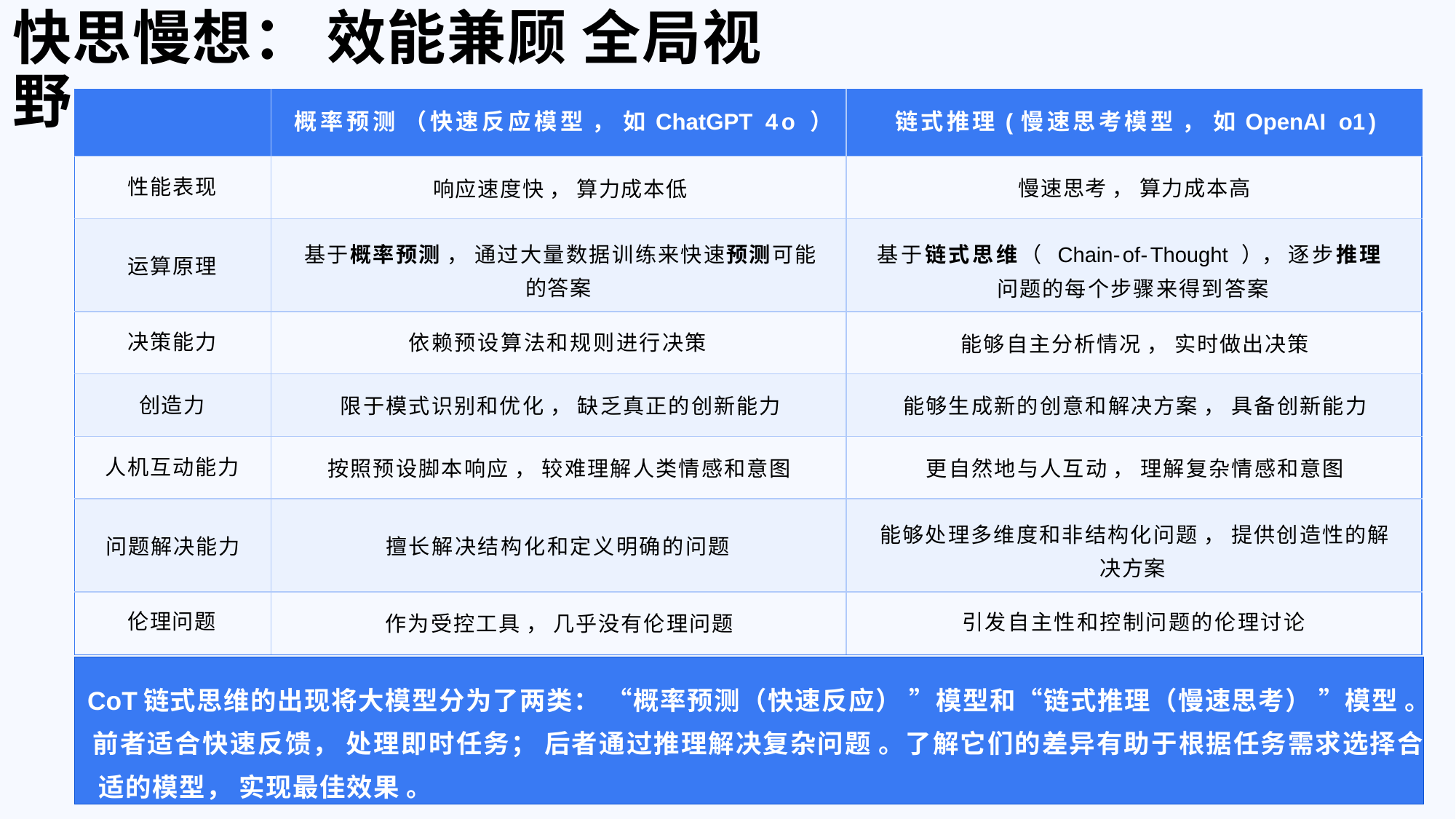

快思慢想： 效能兼顾 全局视野
|  | 概率预测 （快速反应模型 ， 如ChatGPT 4o ） | 链式推理(慢速思考模型 ， 如OpenAI o1) |
| --- | --- | --- |
| 性能表现 | 响应速度快 ， 算力成本低 | 慢速思考 ， 算力成本高 |
| 运算原理 | 基于概率预测 ， 通过大量数据训练来快速预测可能 的答案 | 基于链式思维（ Chain-of-Thought ）， 逐步推理 问题的每个步骤来得到答案 |
| 决策能力 | 依赖预设算法和规则进行决策 | 能够自主分析情况 ， 实时做出决策 |
| 创造力 | 限于模式识别和优化 ， 缺乏真正的创新能力 | 能够生成新的创意和解决方案 ， 具备创新能力 |
| 人机互动能力 | 按照预设脚本响应 ， 较难理解人类情感和意图 | 更自然地与人互动 ， 理解复杂情感和意图 |
| 问题解决能力 | 擅长解决结构化和定义明确的问题 | 能够处理多维度和非结构化问题 ， 提供创造性的解 决方案 |
| 伦理问题 | 作为受控工具 ， 几乎没有伦理问题 | 引发自主性和控制问题的伦理讨论 |
| CoT链式思维的出现将大模型分为了两类： “概率预测（快速反应） ”模型和“链式推理（慢速思考） ”模型 。 前者适合快速反馈， 处理即时任务； 后者通过推理解决复杂问题 。了解它们的差异有助于根据任务需求选择合 适的模型， 实现最佳效果 。 |
| --- |